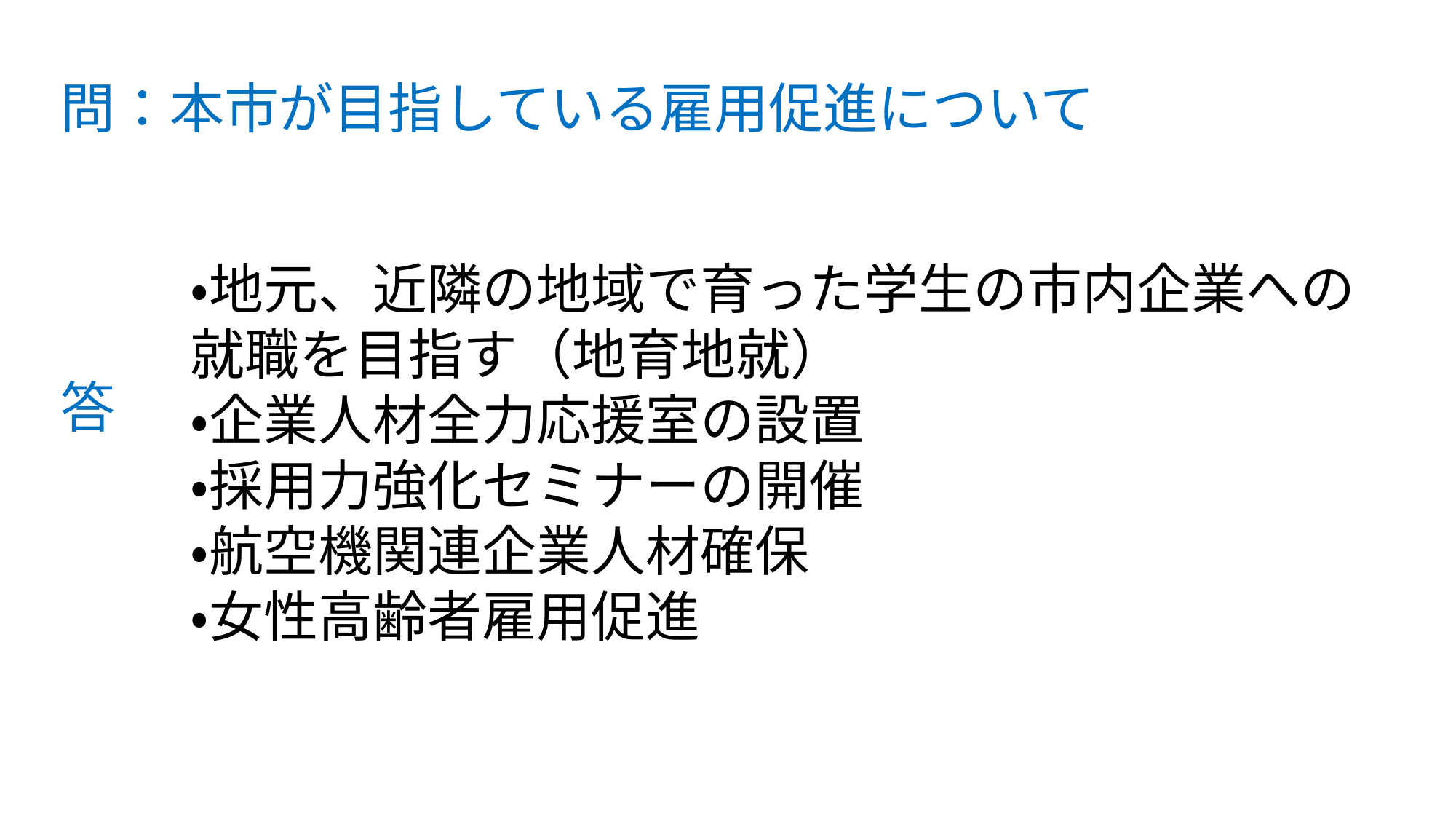

問：本市が目指している雇用促進について
・地元、近隣の地域で育った学生の市内企業への就職を目指す（地育地就）
・企業人材全力応援室の設置
・採用力強化セミナーの開催
・航空機関連企業人材確保
・女性高齢者雇用促進
答